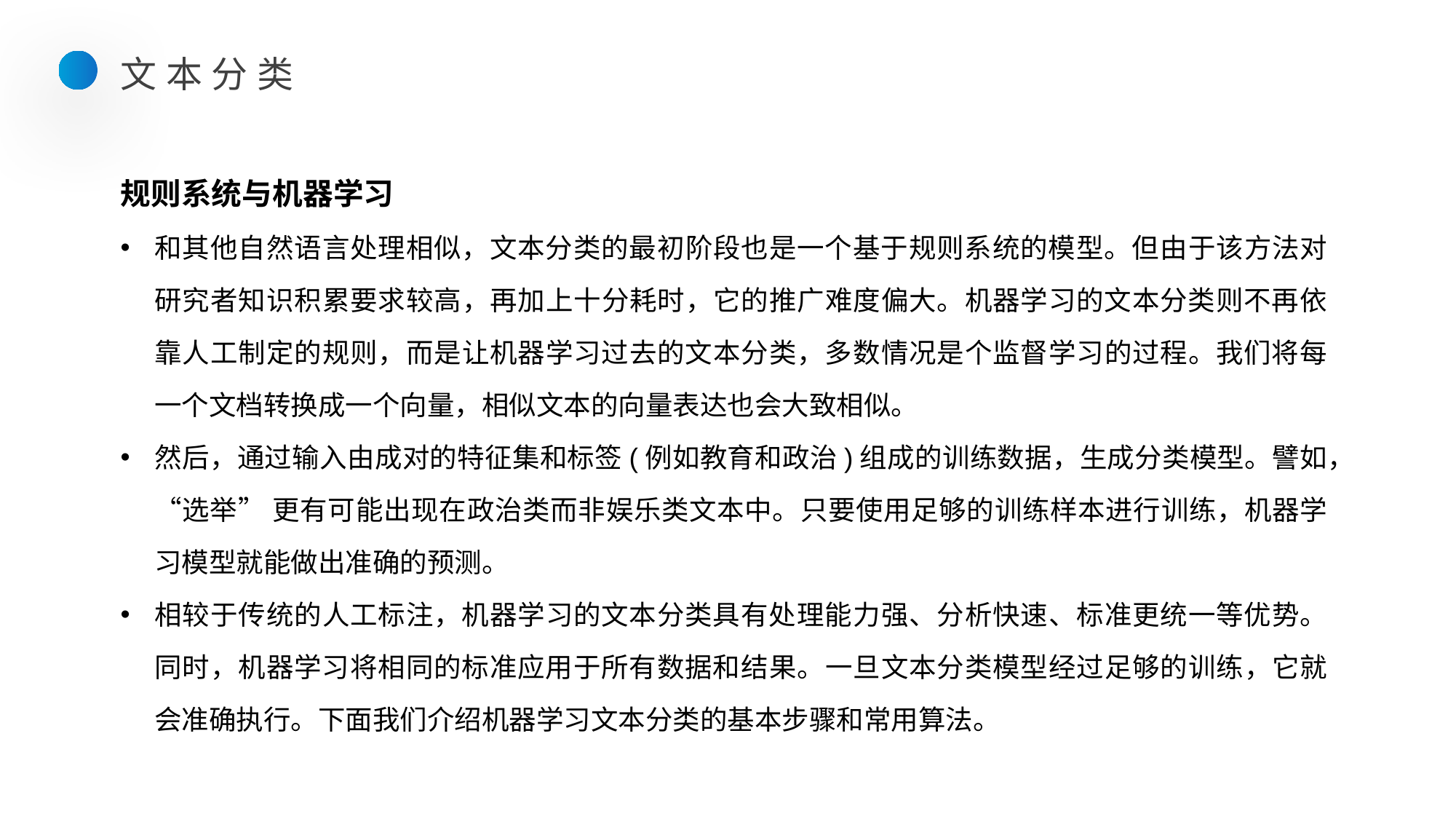

文本分类

规则系统与机器学习
和其他自然语言处理相似，文本分类的最初阶段也是一个基于规则系统的模型。但由于该方法对研究者知识积累要求较高，再加上十分耗时，它的推广难度偏大。机器学习的文本分类则不再依靠人工制定的规则，而是让机器学习过去的文本分类，多数情况是个监督学习的过程。我们将每一个文档转换成一个向量，相似文本的向量表达也会大致相似。
然后，通过输入由成对的特征集和标签(例如教育和政治)组成的训练数据，生成分类模型。譬如，“选举” 更有可能出现在政治类而非娱乐类文本中。只要使用足够的训练样本进行训练，机器学习模型就能做出准确的预测。
相较于传统的人工标注，机器学习的文本分类具有处理能力强、分析快速、标准更统一等优势。同时，机器学习将相同的标准应用于所有数据和结果。一旦文本分类模型经过足够的训练，它就会准确执行。下面我们介绍机器学习文本分类的基本步骤和常用算法。